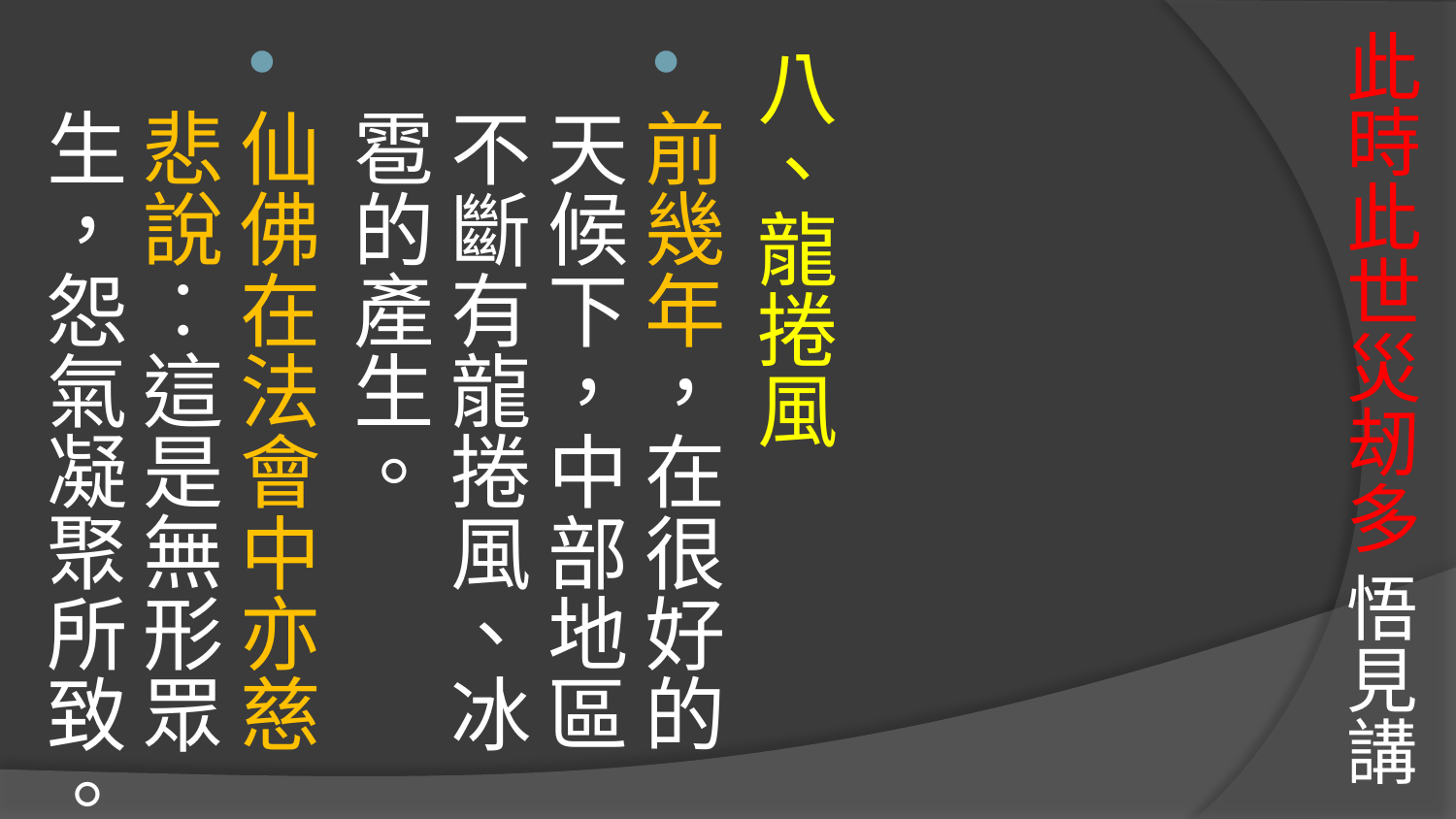

# 此時此世災刼多 悟見講
八、龍捲風
前幾年，在很好的天候下，中部地區不斷有龍捲風、冰雹的產生。
仙佛在法會中亦慈悲說︰這是無形眾生，怨氣凝聚所致。